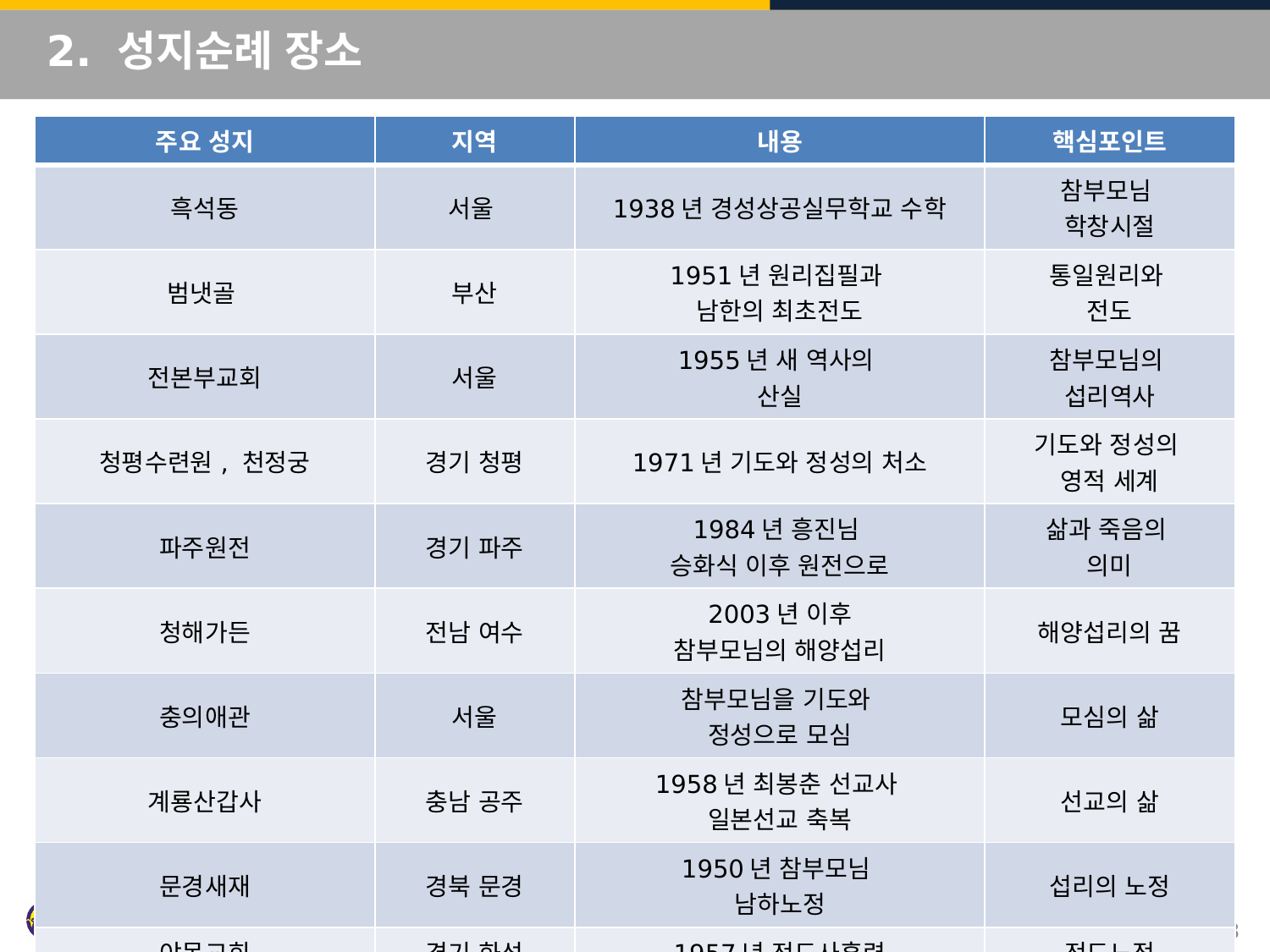

# 2. 성지순례 장소
| 주요 성지 | 지역 | 내용 | 핵심포인트 |
| --- | --- | --- | --- |
| 흑석동 | 서울 | 1938년 경성상공실무학교 수학 | 참부모님 학창시절 |
| 범냇골 | 부산 | 1951년 원리집필과 남한의 최초전도 | 통일원리와 전도 |
| 전본부교회 | 서울 | 1955년 새 역사의 산실 | 참부모님의 섭리역사 |
| 청평수련원, 천정궁 | 경기 청평 | 1971년 기도와 정성의 처소 | 기도와 정성의 영적 세계 |
| 파주원전 | 경기 파주 | 1984년 흥진님 승화식 이후 원전으로 | 삶과 죽음의 의미 |
| 청해가든 | 전남 여수 | 2003년 이후 참부모님의 해양섭리 | 해양섭리의 꿈 |
| 충의애관 | 서울 | 참부모님을 기도와 정성으로 모심 | 모심의 삶 |
| 계룡산갑사 | 충남 공주 | 1958년 최봉춘 선교사 일본선교 축복 | 선교의 삶 |
| 문경새재 | 경북 문경 | 1950년 참부모님 남하노정 | 섭리의 노정 |
| 야목교회 | 경기 화성 | 1957년 전도사훈련 | 전도노정 |
3